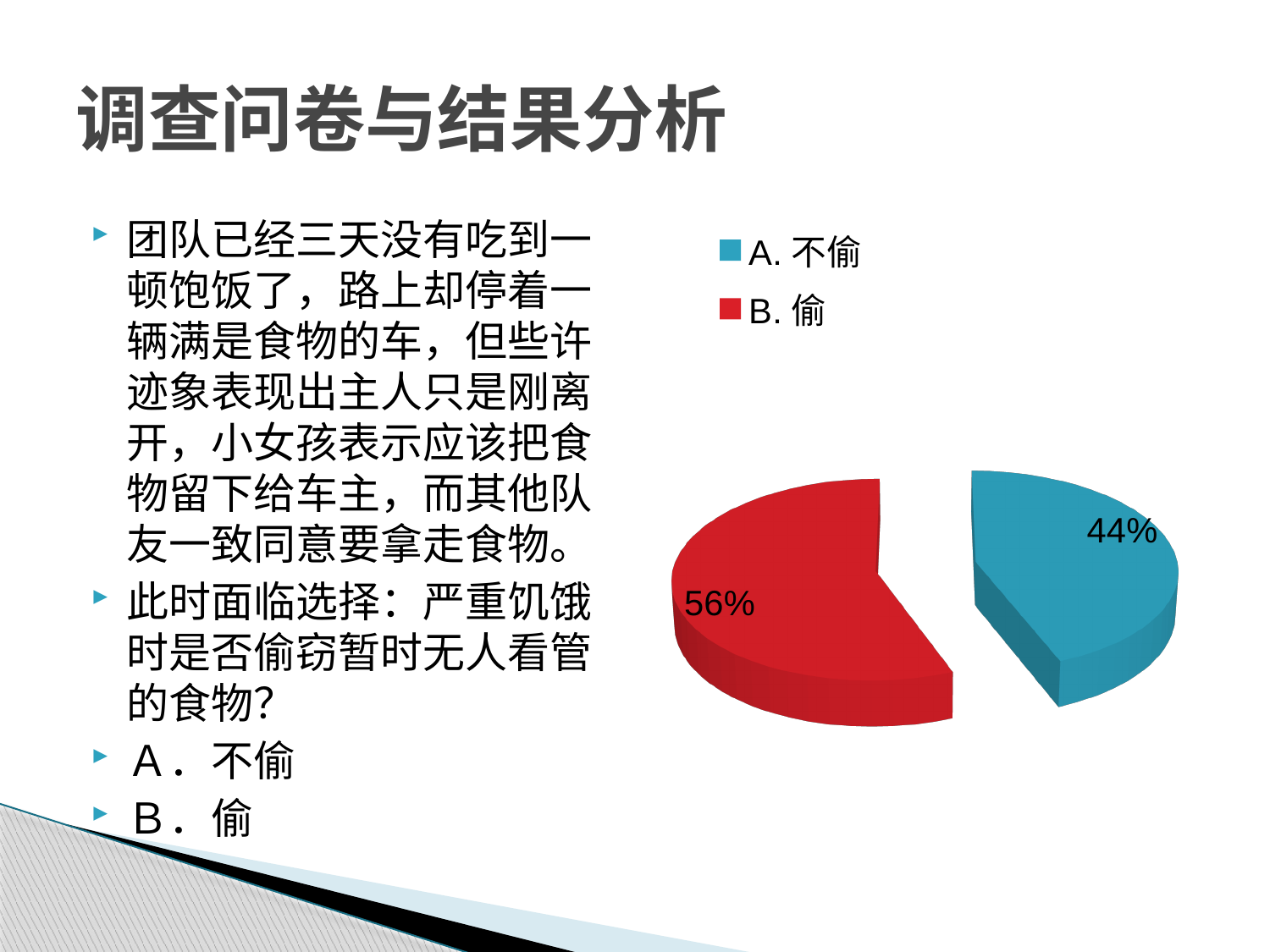

# 调查问卷与结果分析
团队已经三天没有吃到一顿饱饭了，路上却停着一辆满是食物的车，但些许迹象表现出主人只是刚离开，小女孩表示应该把食物留下给车主，而其他队友一致同意要拿走食物。
此时面临选择：严重饥饿时是否偷窃暂时无人看管的食物？
Ａ．不偷
Ｂ．偷

[unsupported chart]